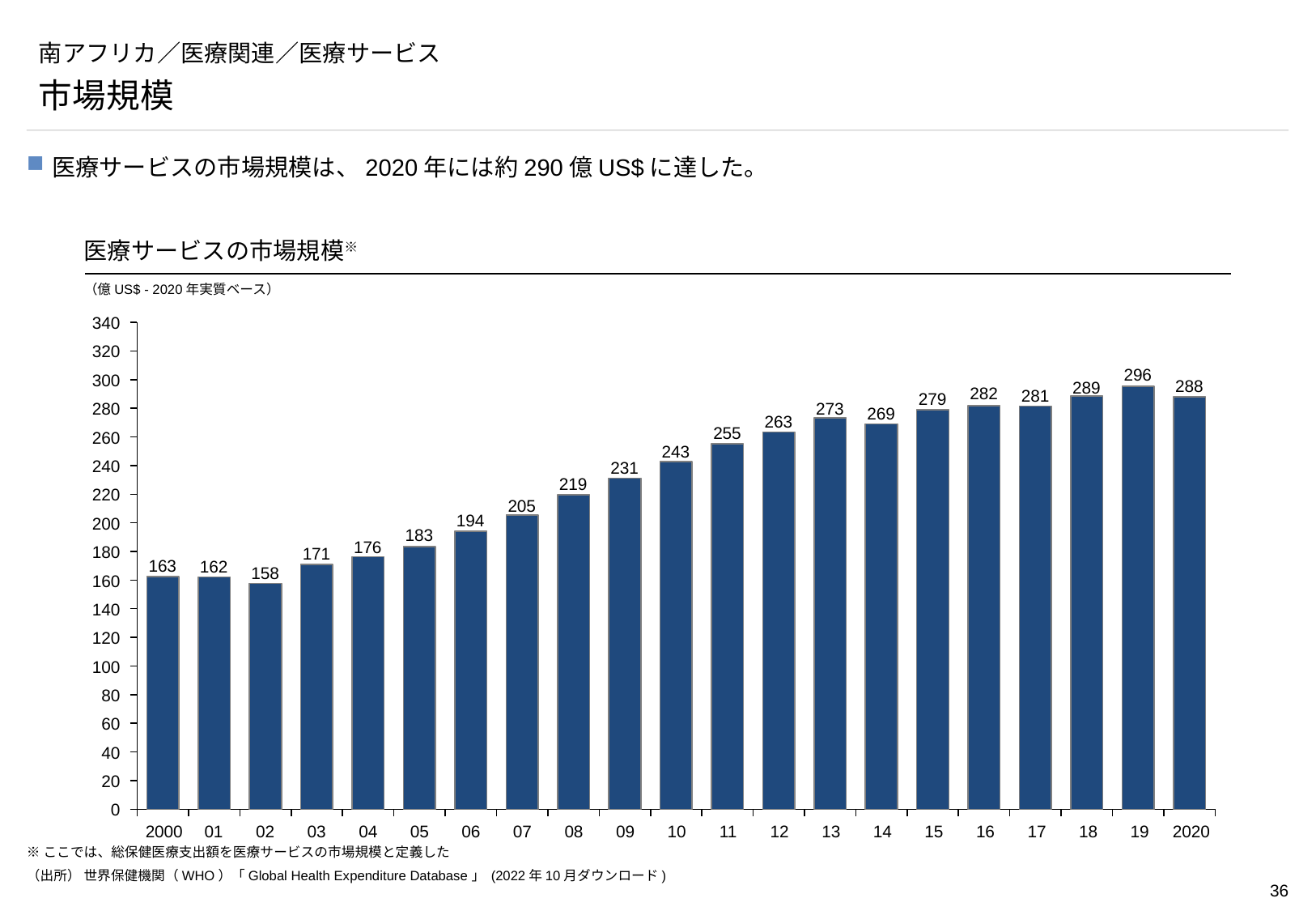

# 南アフリカ／医療関連／医療サービス
市場規模
医療サービスの市場規模は、2020年には約290億US$に達した。
医療サービスの市場規模※
（億US$ - 2020年実質ベース）

### Chart

| Category |  |
|---|---|
340
320
296
300
288
289
282
281
279
273
280
269
263
255
260
243
240
231
219
220
205
194
200
183
176
180
171
163
162
158
160
140
120
100
80
60
40
20
0
2000
01
02
03
04
05
06
07
08
09
10
11
12
13
14
15
16
17
18
19
2020
※ここでは、総保健医療支出額を医療サービスの市場規模と定義した
（出所） 世界保健機関（WHO）「Global Health Expenditure Database」 (2022年10月ダウンロード)